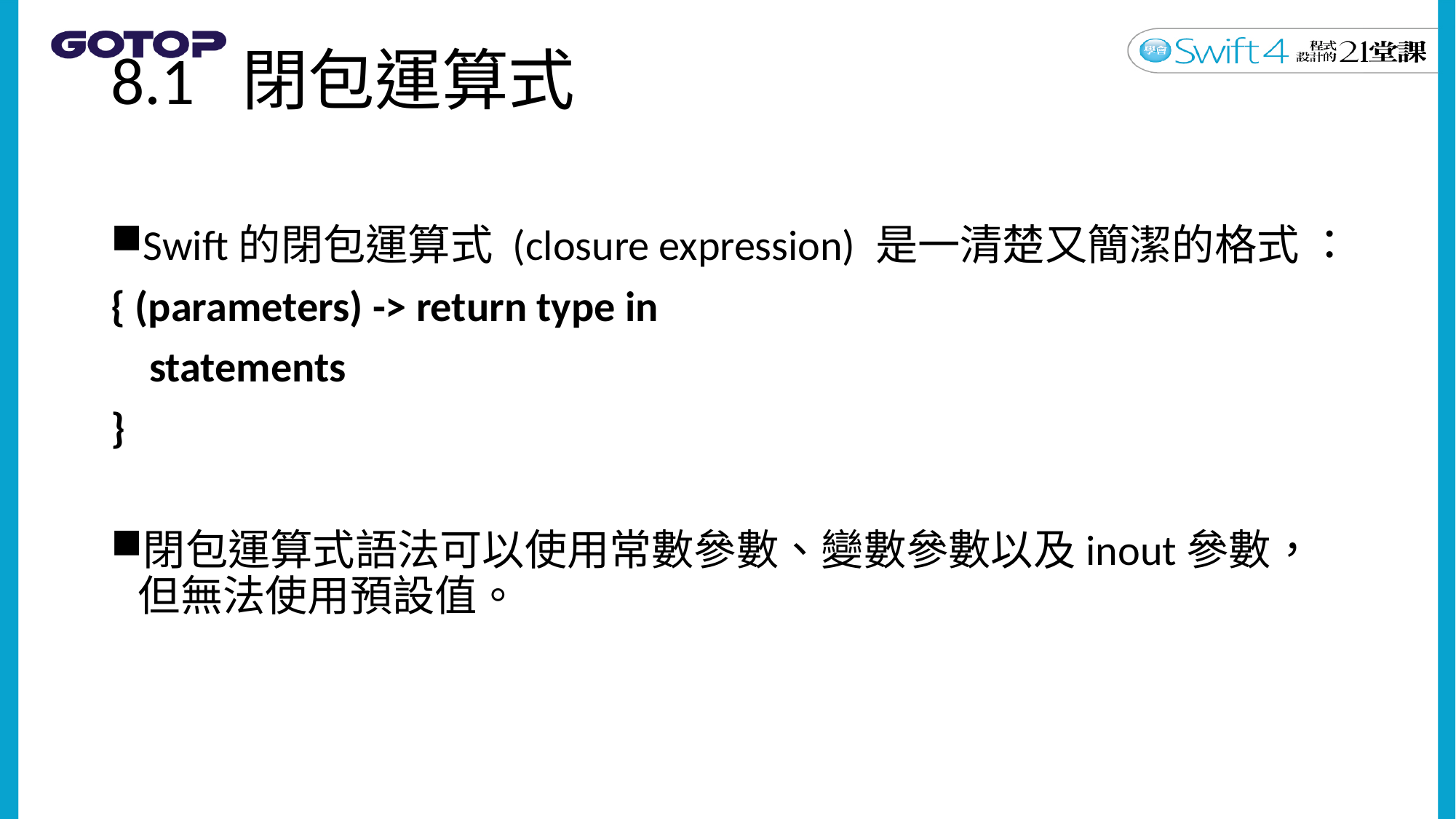

# 8.1  閉包運算式
Swift的閉包運算式 (closure expression) 是一清楚又簡潔的格式 ：
{ (parameters) -> return type in
    statements
}

閉包運算式語法可以使用常數參數、變數參數以及inout參數，但無法使用預設值。